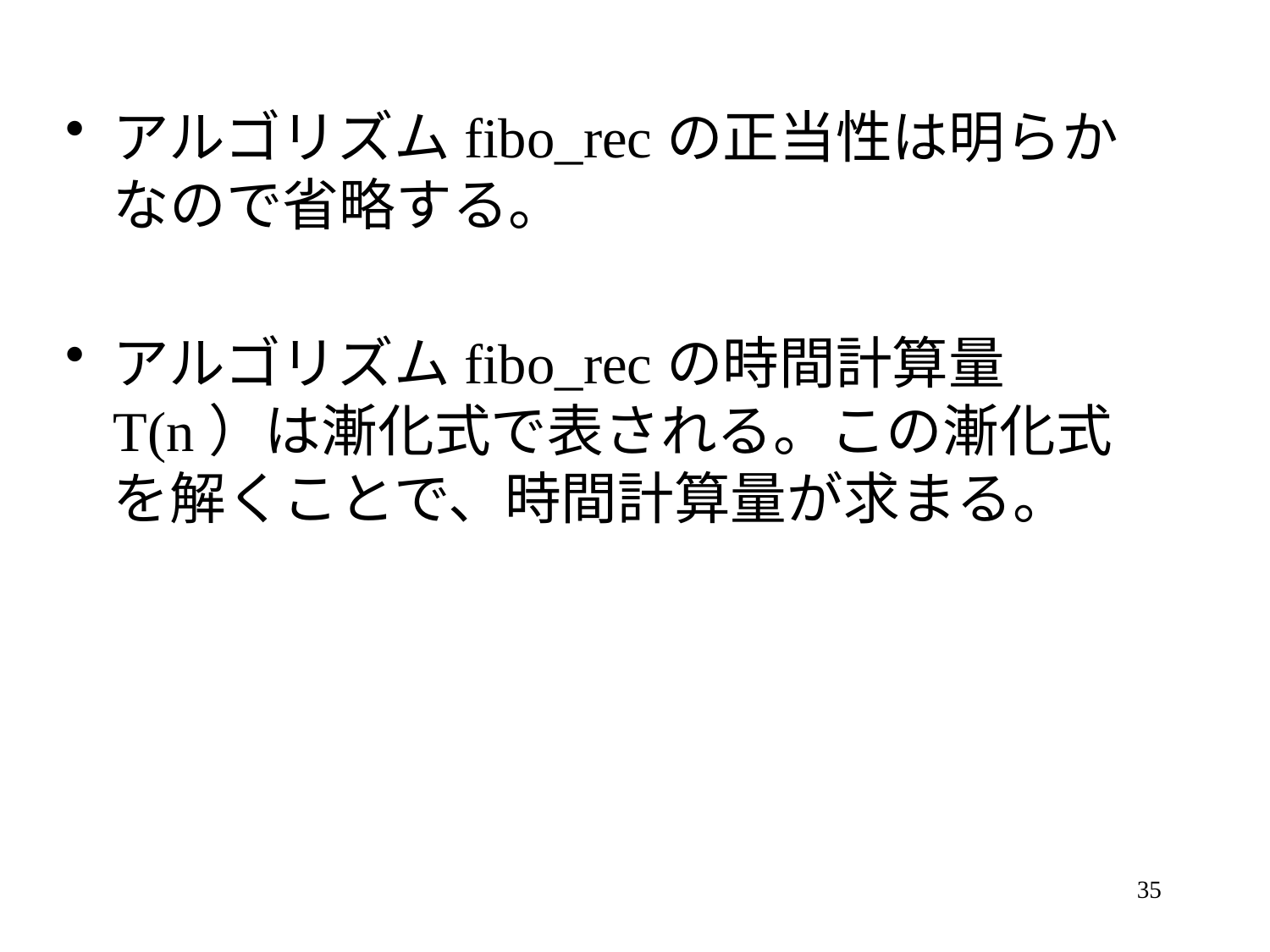

アルゴリズムfibo_recの正当性は明らかなので省略する。

アルゴリズムfibo_recの時間計算量T(n）は漸化式で表される。この漸化式を解くことで、時間計算量が求まる。
35